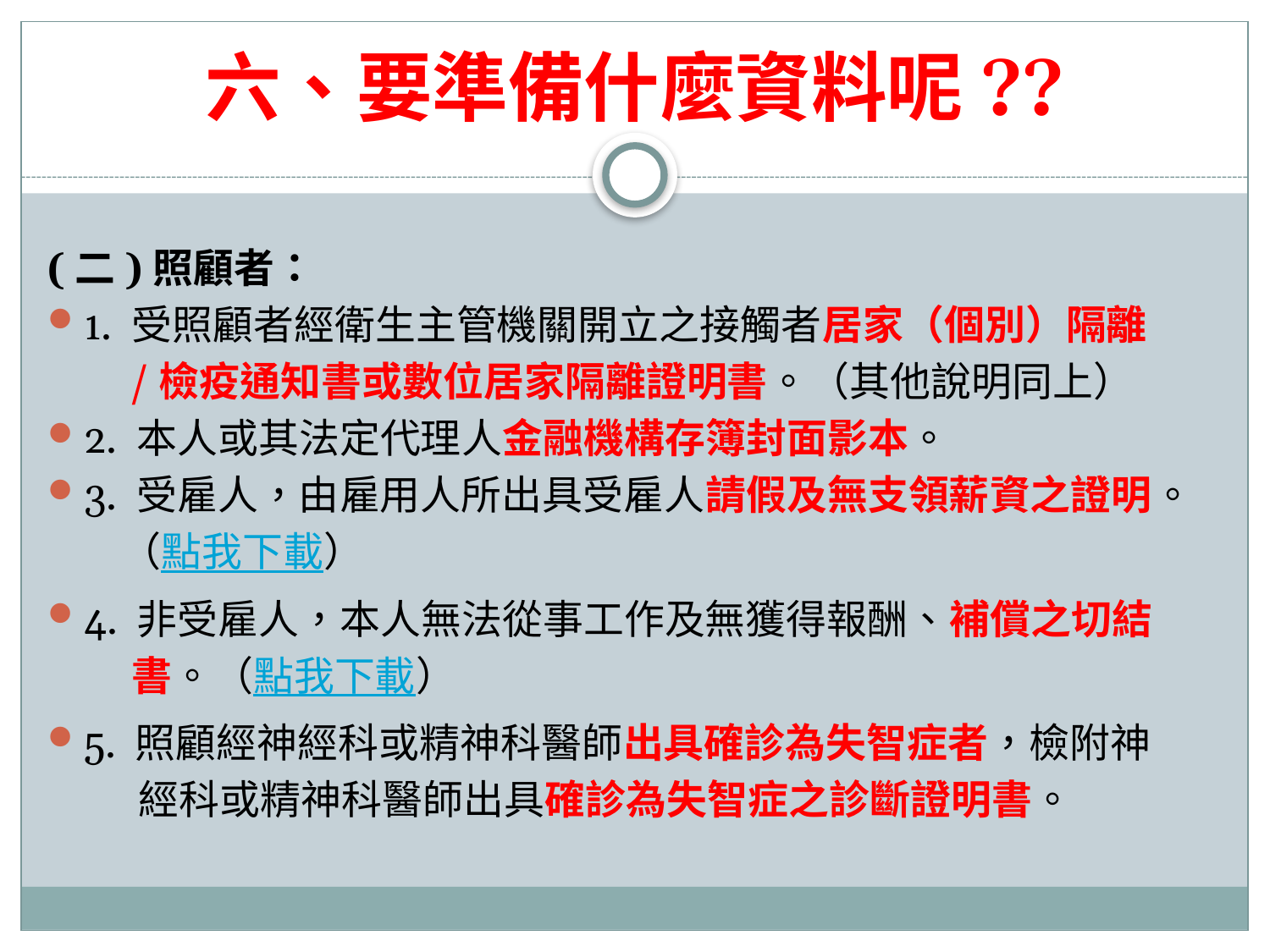

# 六、要準備什麼資料呢??
(二)照顧者：
1. 受照顧者經衛生主管機關開立之接觸者居家（個別）隔離
        /檢疫通知書或數位居家隔離證明書。（其他說明同上）
2. 本人或其法定代理人金融機構存簿封面影本。
3. 受雇人，由雇用人所出具受雇人請假及無支領薪資之證明。
       （點我下載）
4. 非受雇人，本人無法從事工作及無獲得報酬、補償之切結
        書。（點我下載）
5. 照顧經神經科或精神科醫師出具確診為失智症者，檢附神
         經科或精神科醫師出具確診為失智症之診斷證明書。